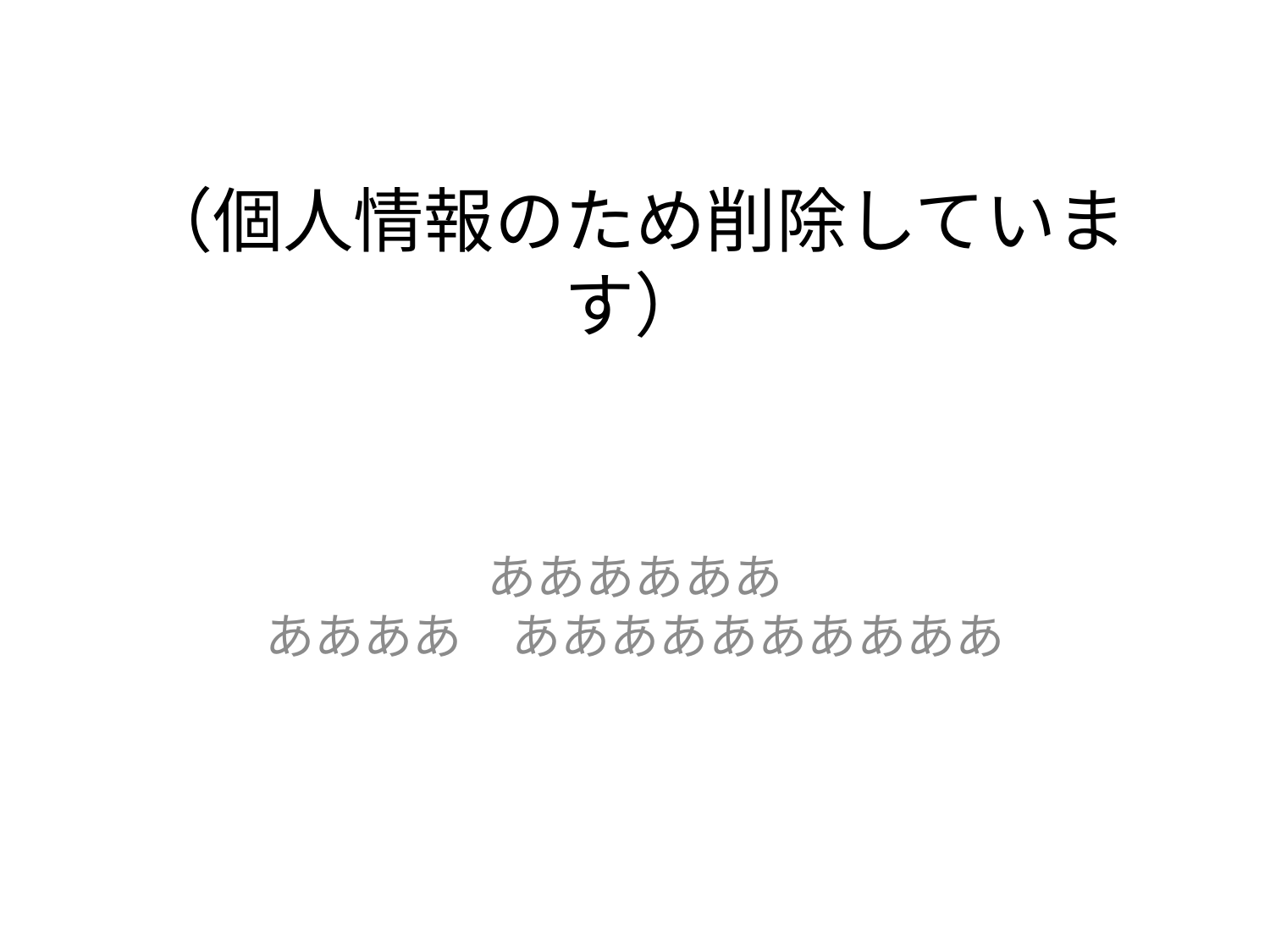

（個人情報のため削除しています）
ああああああ
ああああ　ああああああああああ